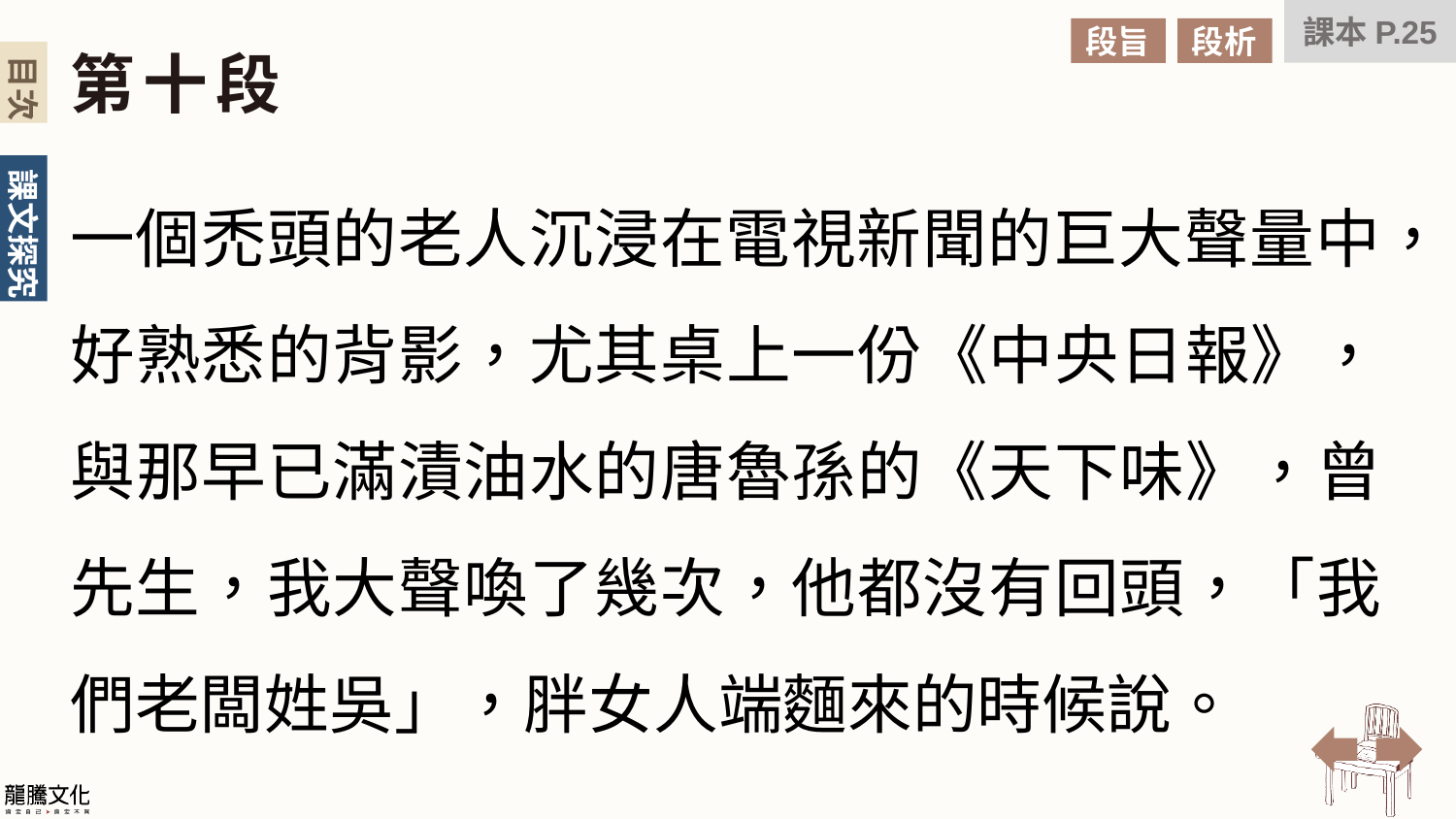

課本P.25
段旨
段析
第十段
一個禿頭的老人沉浸在電視新聞的巨大聲量中，好熟悉的背影，尤其桌上一份《中央日報》，與那早已滿漬油水的唐魯孫的《天下味》，曾先生，我大聲喚了幾次，他都沒有回頭，「我們老闆姓吳」，胖女人端麵來的時候說。